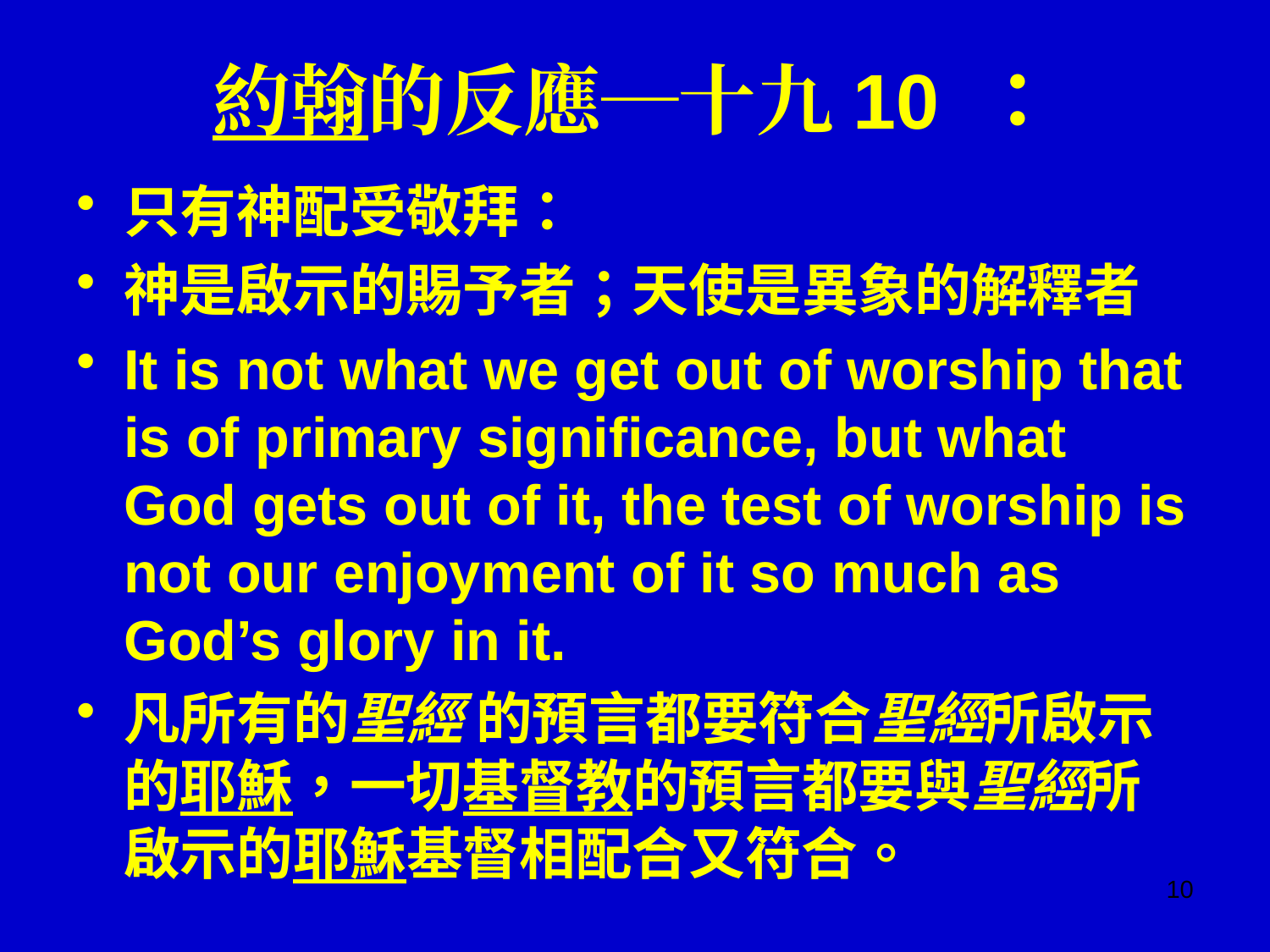

# 約翰的反應─十九10 ：
只有神配受敬拜：
神是啟示的賜予者；天使是異象的解釋者
It is not what we get out of worship that is of primary significance, but what God gets out of it, the test of worship is not our enjoyment of it so much as God’s glory in it.
凡所有的聖經 的預言都要符合聖經所啟示的耶穌，一切基督教的預言都要與聖經所啟示的耶穌基督相配合又符合。
10